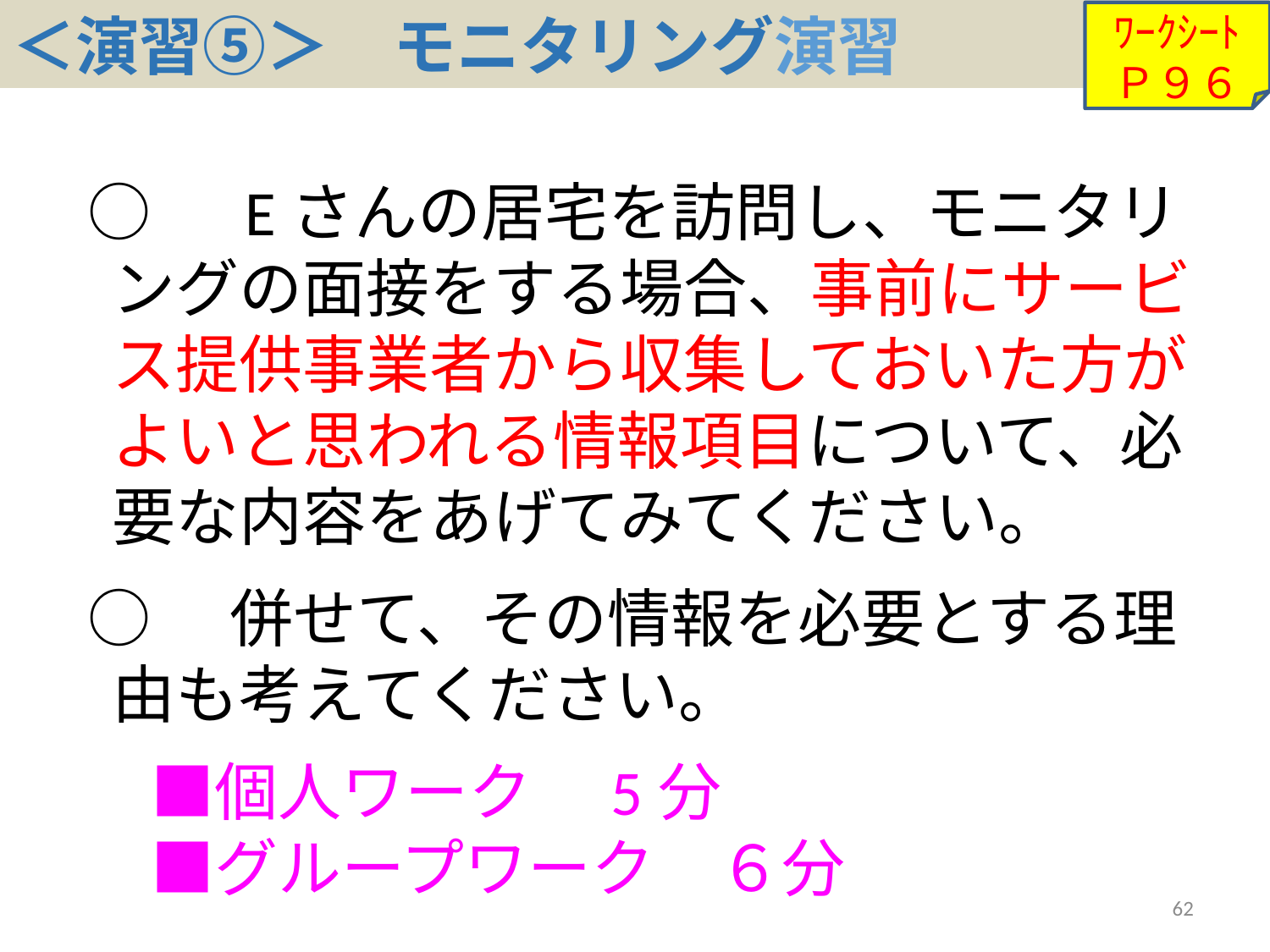

＜演習⑤＞　モニタリング演習
ﾜｰｸｼｰﾄ
Ｐ９６
○　Eさんの居宅を訪問し、モニタリングの面接をする場合、事前にサービス提供事業者から収集しておいた方がよいと思われる情報項目について、必要な内容をあげてみてください。

○　併せて、その情報を必要とする理由も考えてください。

　■個人ワーク　5分
　■グループワーク　６分
62